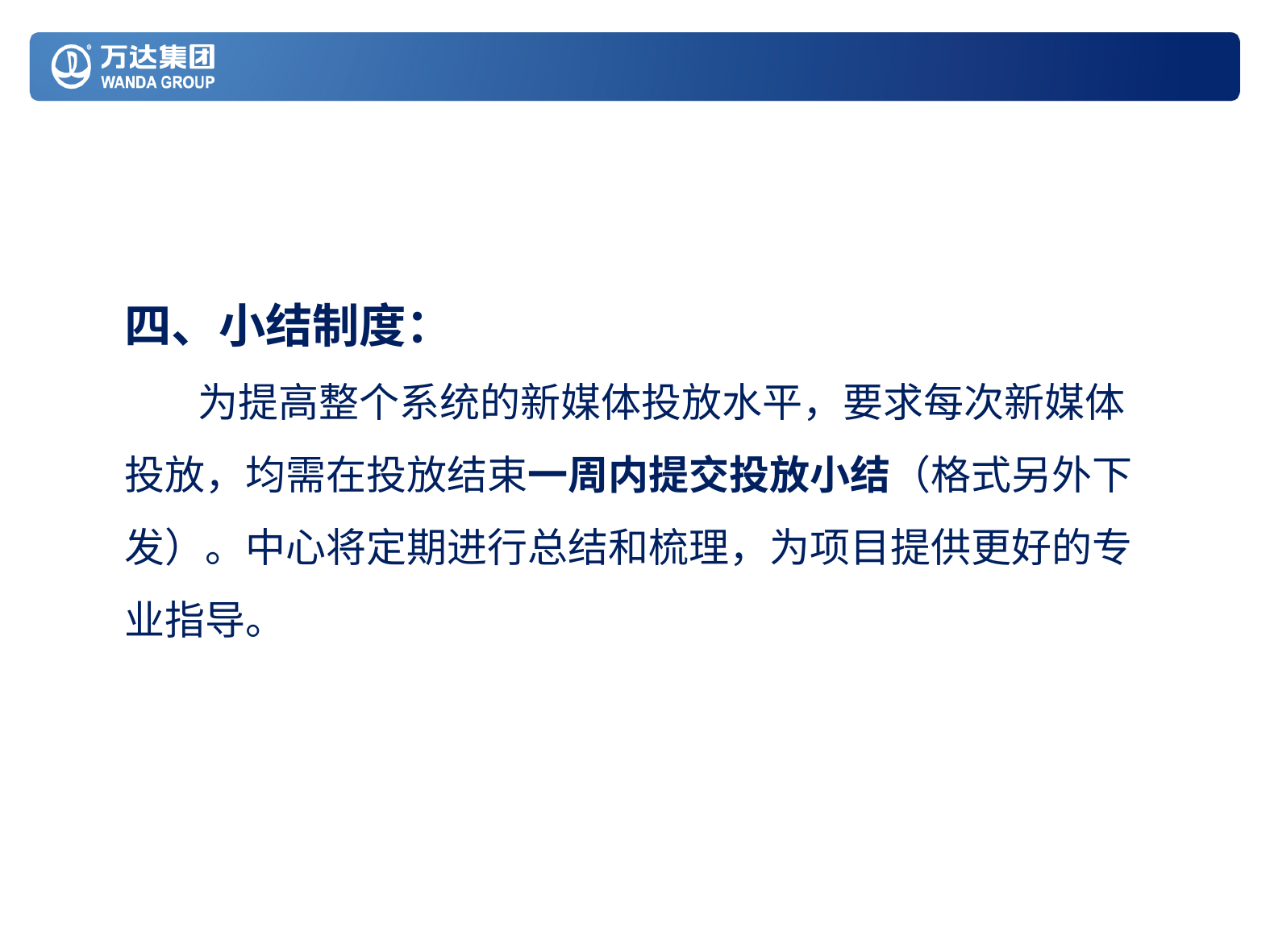

四、小结制度：
       为提高整个系统的新媒体投放水平，要求每次新媒体投放，均需在投放结束一周内提交投放小结（格式另外下发）。中心将定期进行总结和梳理，为项目提供更好的专业指导。